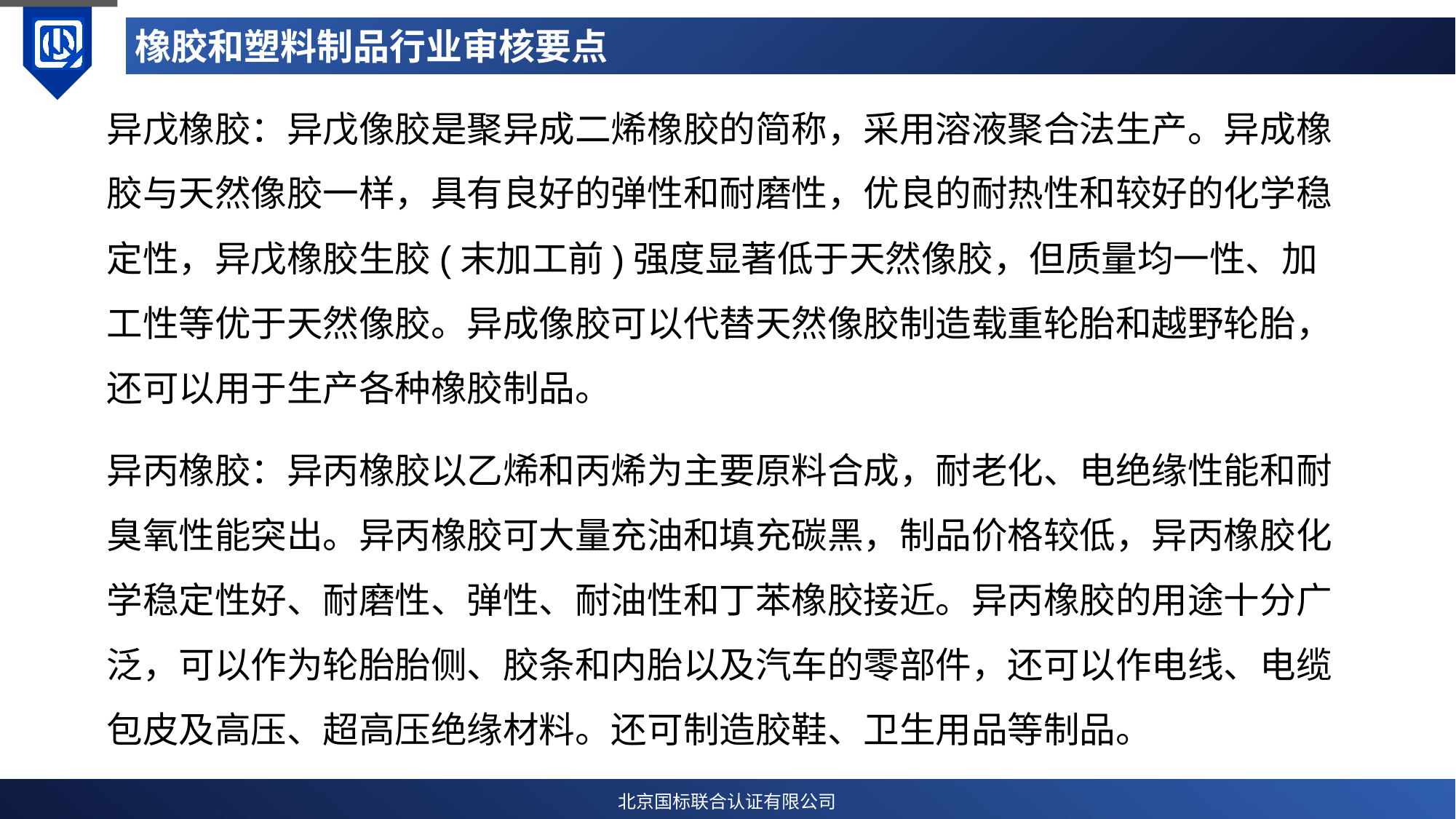

# 橡胶和塑料制品行业审核要点
异戊橡胶：异戊像胶是聚异成二烯橡胶的简称，采用溶液聚合法生产。异成橡胶与天然像胶一样，具有良好的弹性和耐磨性，优良的耐热性和较好的化学稳定性，异戊橡胶生胶(末加工前)强度显著低于天然像胶，但质量均一性、加工性等优于天然像胶。异成像胶可以代替天然像胶制造载重轮胎和越野轮胎，还可以用于生产各种橡胶制品。
异丙橡胶：异丙橡胶以乙烯和丙烯为主要原料合成，耐老化、电绝缘性能和耐臭氧性能突出。异丙橡胶可大量充油和填充碳黑，制品价格较低，异丙橡胶化学稳定性好、耐磨性、弹性、耐油性和丁苯橡胶接近。异丙橡胶的用途十分广泛，可以作为轮胎胎侧、胶条和内胎以及汽车的零部件，还可以作电线、电缆包皮及高压、超高压绝缘材料。还可制造胶鞋、卫生用品等制品。